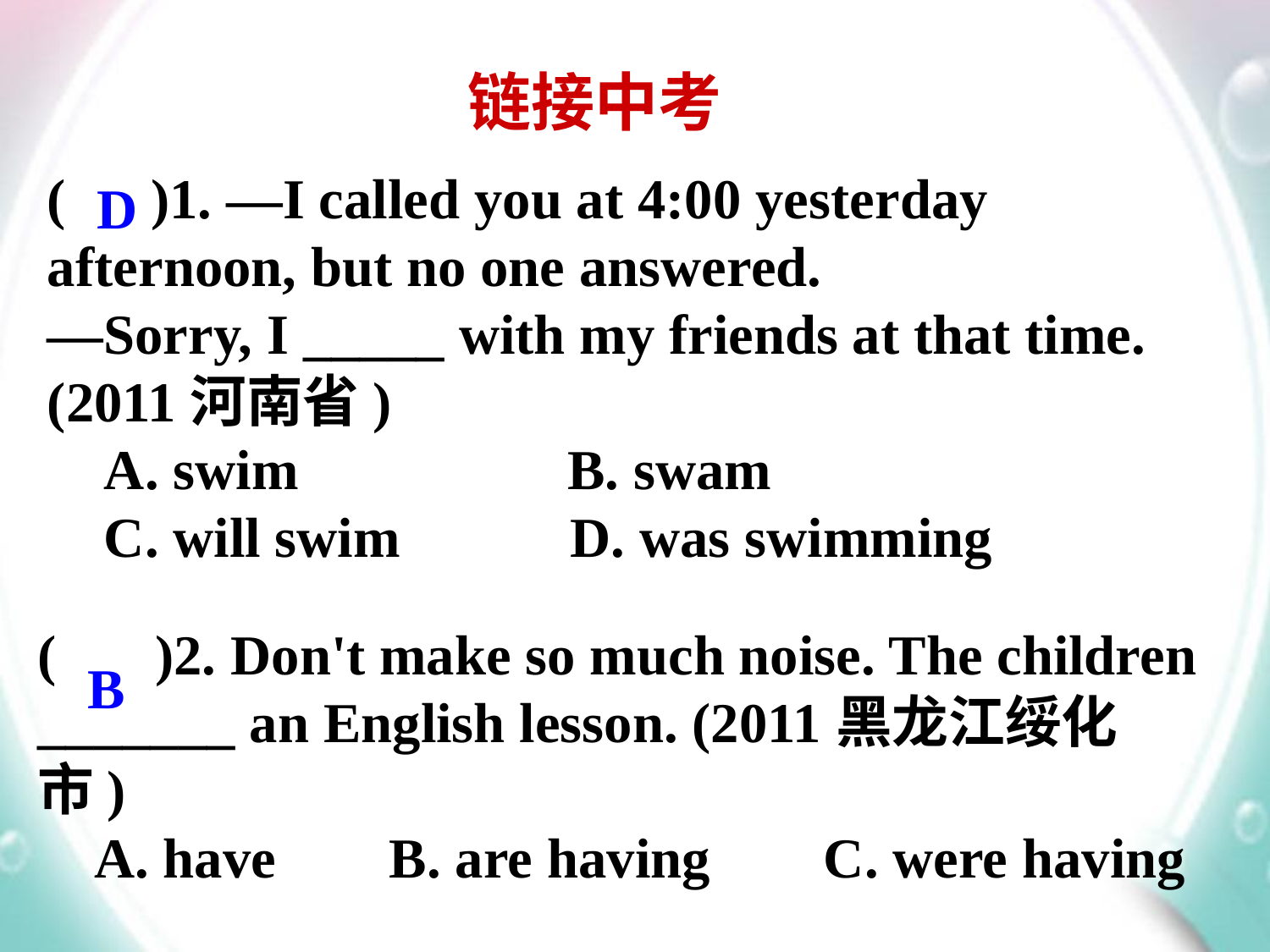

链接中考
(      )1. —I called you at 4:00 yesterday  afternoon, but no one answered.
—Sorry, I _____ with my friends at that time. (2011河南省)
    A. swim                   B. swam
    C. will swim            D. was swimming
D
(       )2. Don't make so much noise. The children _______ an English lesson. (2011黑龙江绥化市)
    A. have        B. are having        C. were having
B